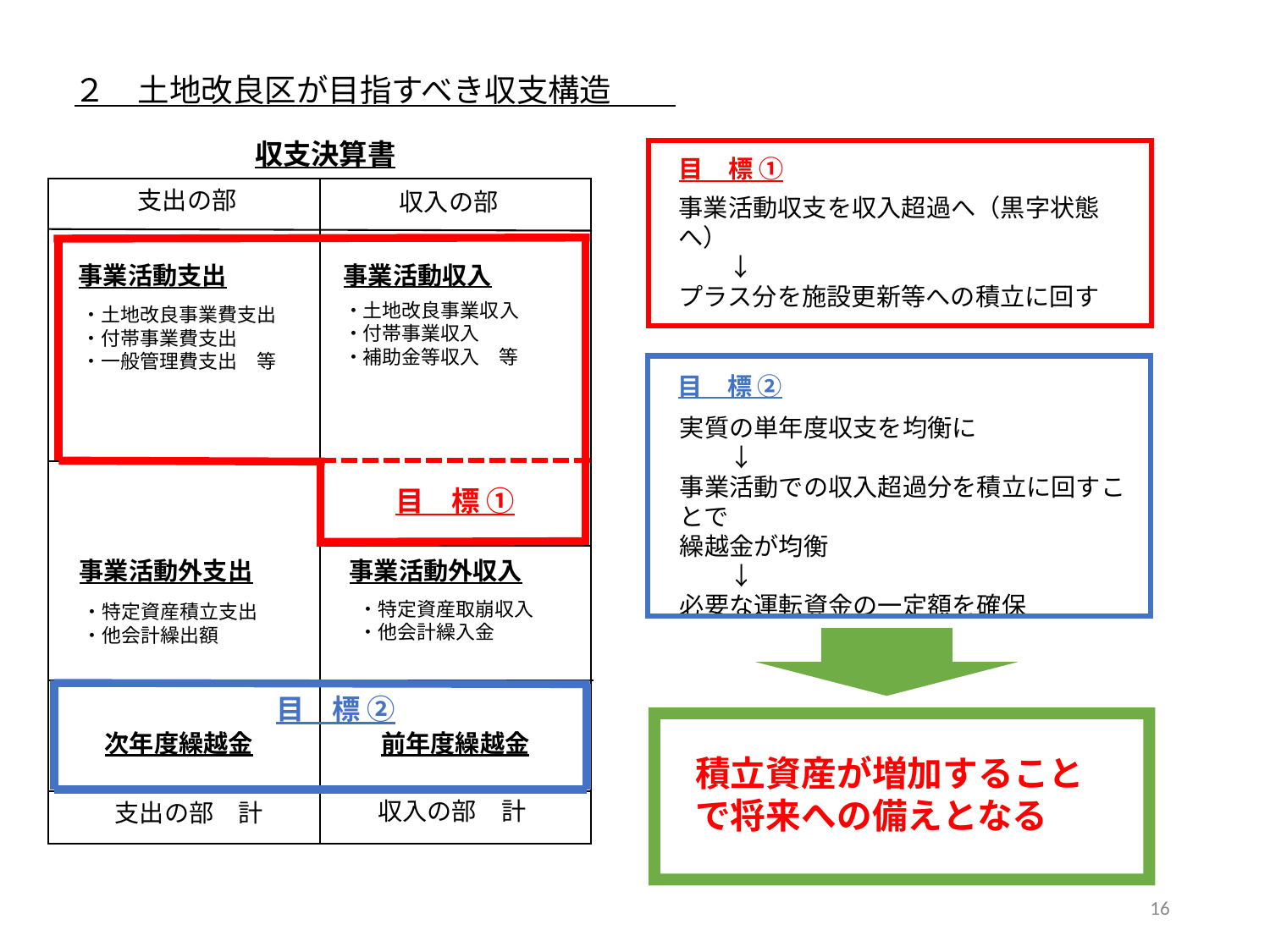

２　土地改良区が目指すべき収支構造
収支決算書

支出の部
収入の部
事業活動収入
事業活動支出
事業活動外支出
事業活動外収入
次年度繰越金
前年度繰越金
収入の部　計
支出の部　計
目　標 ①
目　標 ②
・土地改良事業収入
・付帯事業収入
・補助金等収入　等
・土地改良事業費支出
・付帯事業費支出
・一般管理費支出　等
・特定資産取崩収入
・他会計繰入金
・特定資産積立支出
・他会計繰出額

目　標 ①
事業活動収支を収入超過へ（黒字状態へ）
　　↓
プラス分を施設更新等への積立に回す

目　標 ②
実質の単年度収支を均衡に
　　↓
事業活動での収入超過分を積立に回すことで
繰越金が均衡
　　↓
必要な運転資金の一定額を確保

積立資産が増加することで将来への備えとなる

16